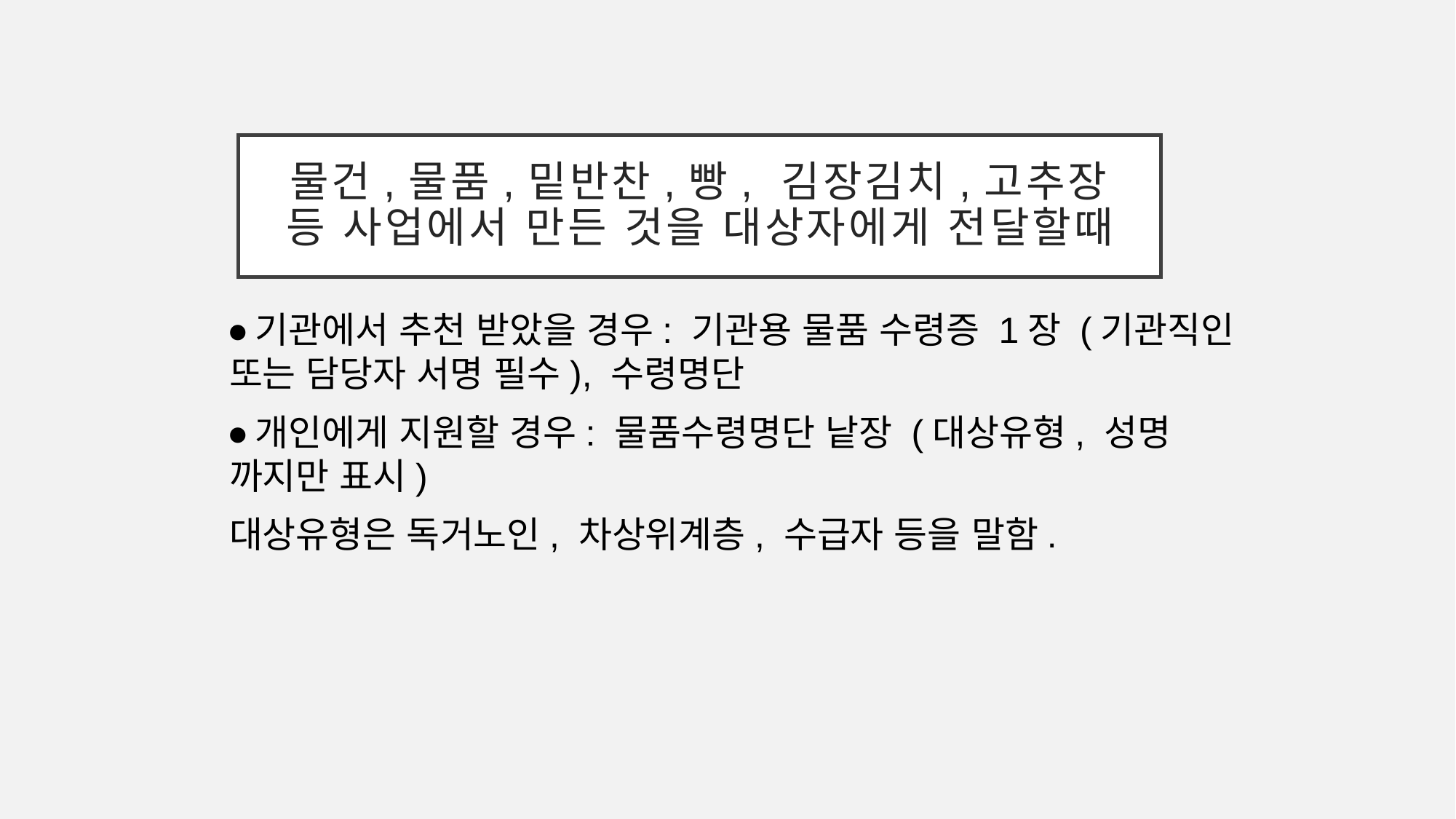

# 물건,물품,밑반찬,빵, 김장김치,고추장 등 사업에서 만든 것을 대상자에게 전달할때
⦁기관에서 추천 받았을 경우: 기관용 물품 수령증 1장 (기관직인 또는 담당자 서명 필수), 수령명단
⦁개인에게 지원할 경우: 물품수령명단 낱장 (대상유형, 성명 까지만 표시)
대상유형은 독거노인, 차상위계층, 수급자 등을 말함.